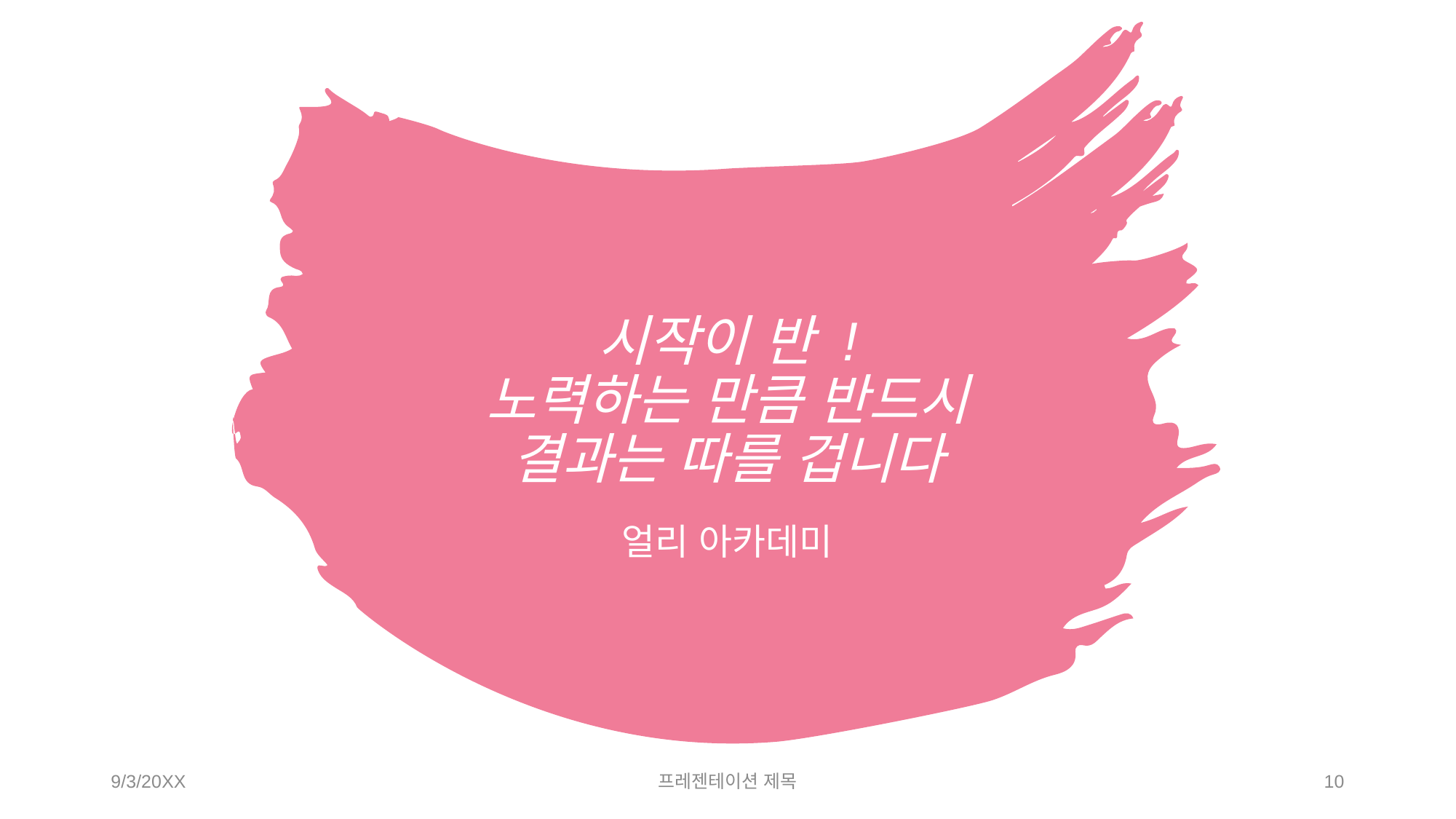

# 시작이 반 ! 노력하는 만큼 반드시 결과는 따를 겁니다
얼리 아카데미
9/3/20XX
프레젠테이션 제목
10